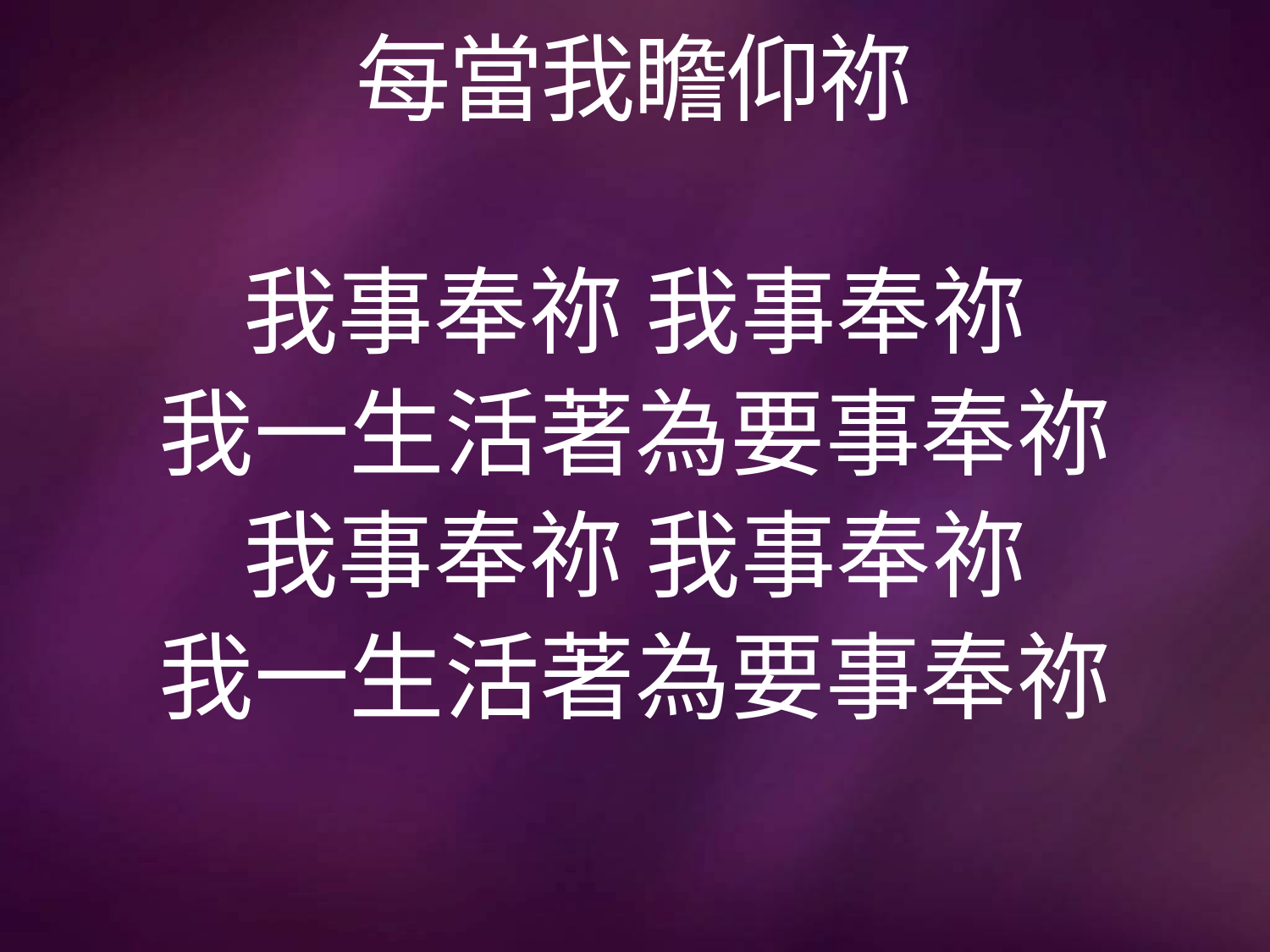

# 每當我瞻仰祢
我事奉祢 我事奉祢
我一生活著為要事奉祢
我事奉祢 我事奉祢
我一生活著為要事奉祢